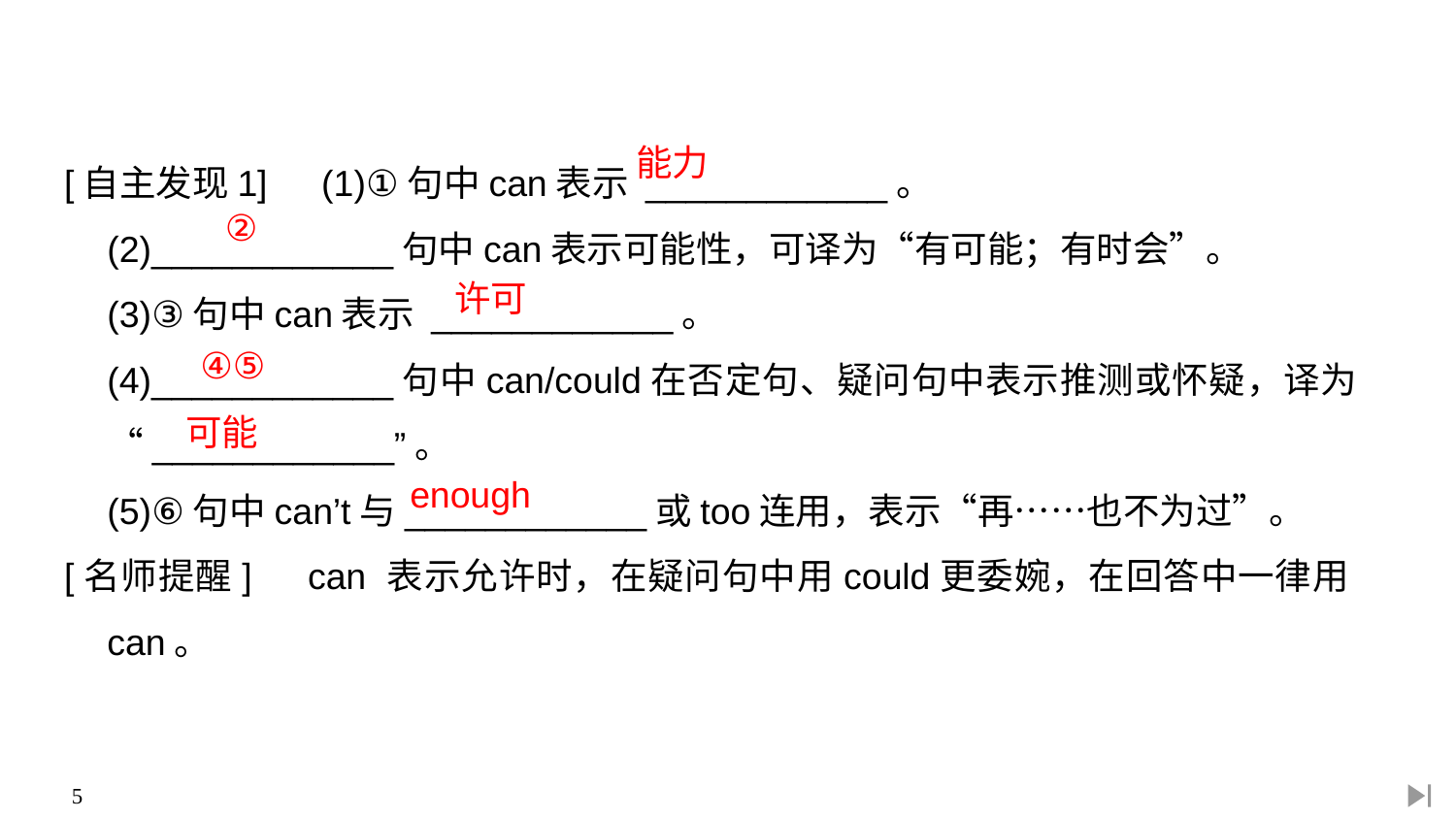

[自主发现1]　(1)①句中can表示 ____________。
	(2)____________句中can表示可能性，可译为“有可能；有时会”。
	(3)③句中can表示 ____________。
	(4)____________句中can/could在否定句、疑问句中表示推测或怀疑，译为“____________”。
	(5)⑥句中can’t与____________或too连用，表示“再……也不为过”。
[名师提醒]　can 表示允许时，在疑问句中用could更委婉，在回答中一律用can。
能力
②
许可
④⑤
可能
enough